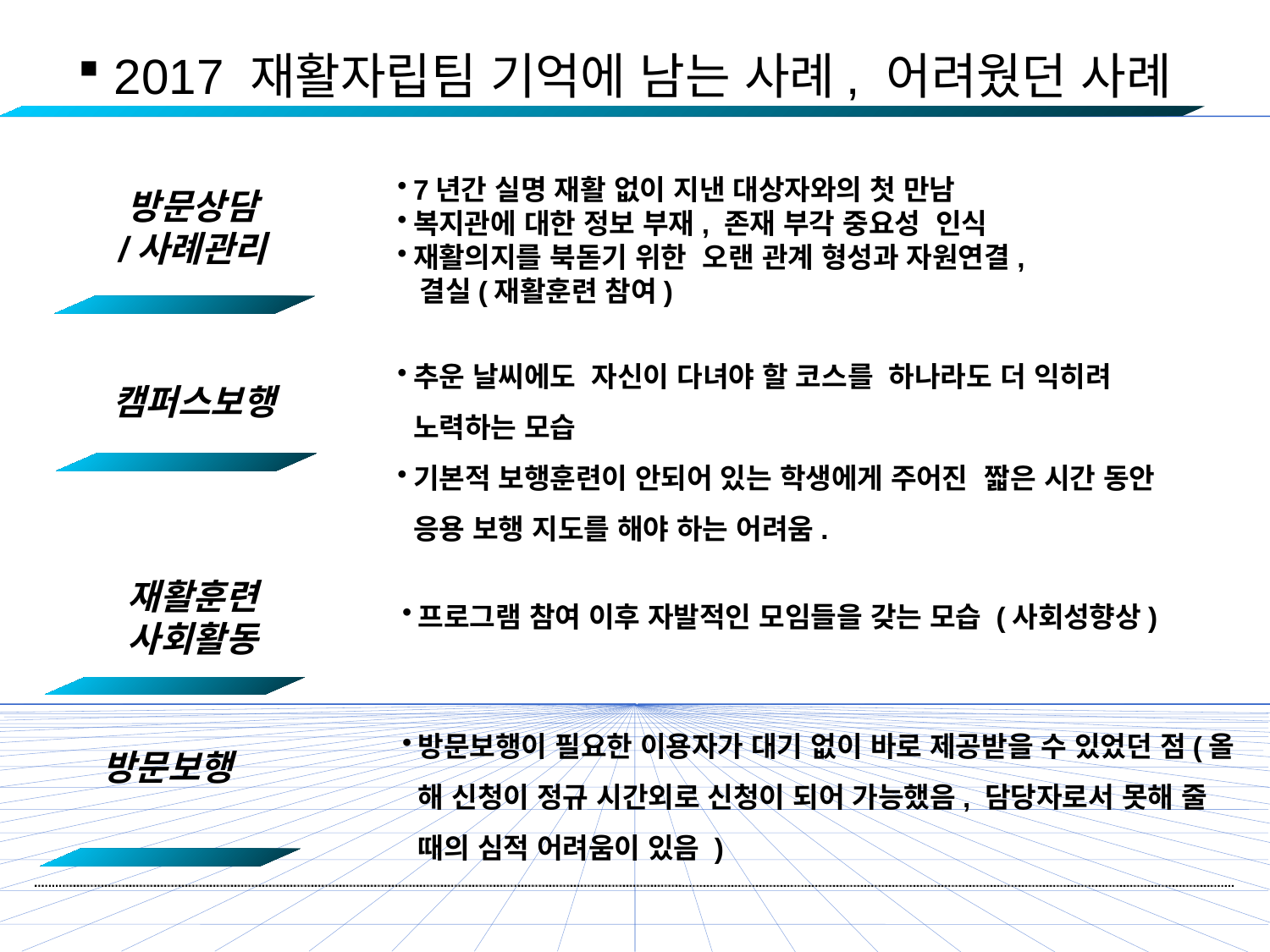

2017 재활자립팀 기억에 남는 사례, 어려웠던 사례

방문상담
/사례관리

7년간 실명 재활 없이 지낸 대상자와의 첫 만남
복지관에 대한 정보 부재, 존재 부각 중요성  인식
재활의지를 북돋기 위한  오랜 관계 형성과 자원연결,
  결실(재활훈련 참여)

캠퍼스보행

추운 날씨에도  자신이 다녀야 할 코스를  하나라도 더 익히려 노력하는 모습
기본적 보행훈련이 안되어 있는 학생에게 주어진  짧은 시간 동안 응용 보행 지도를 해야 하는 어려움.

재활훈련
사회활동

프로그램 참여 이후 자발적인 모임들을 갖는 모습 (사회성향상)
방문보행
방문보행이 필요한 이용자가 대기 없이 바로 제공받을 수 있었던 점(올 해 신청이 정규 시간외로 신청이 되어 가능했음, 담당자로서 못해 줄 때의 심적 어려움이 있음 )